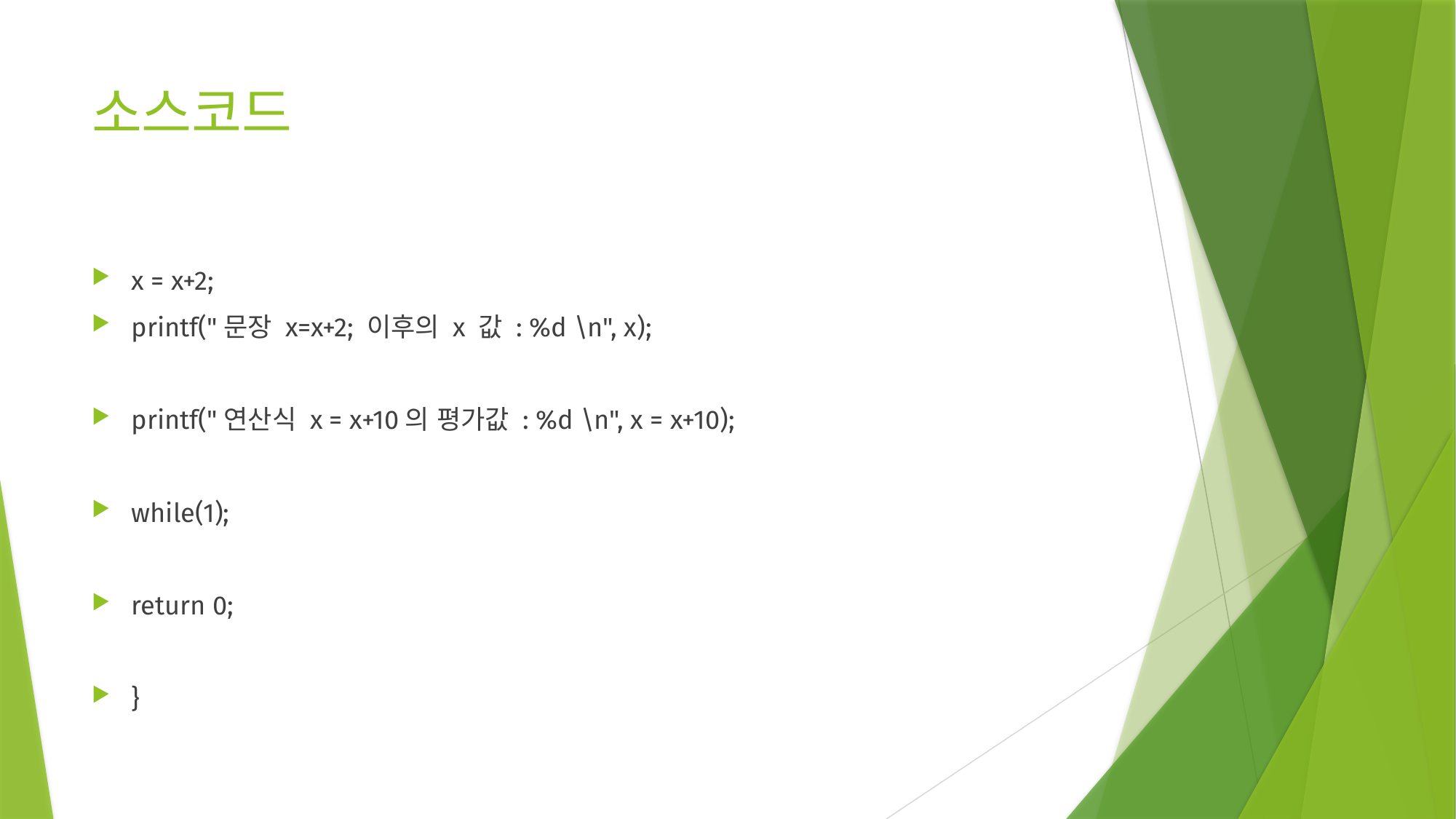

# 소스코드
x = x+2;
printf("문장 x=x+2; 이후의 x 값 : %d \n", x);

printf("연산식 x = x+10의 평가값 : %d \n", x = x+10);

while(1);

return 0;

}